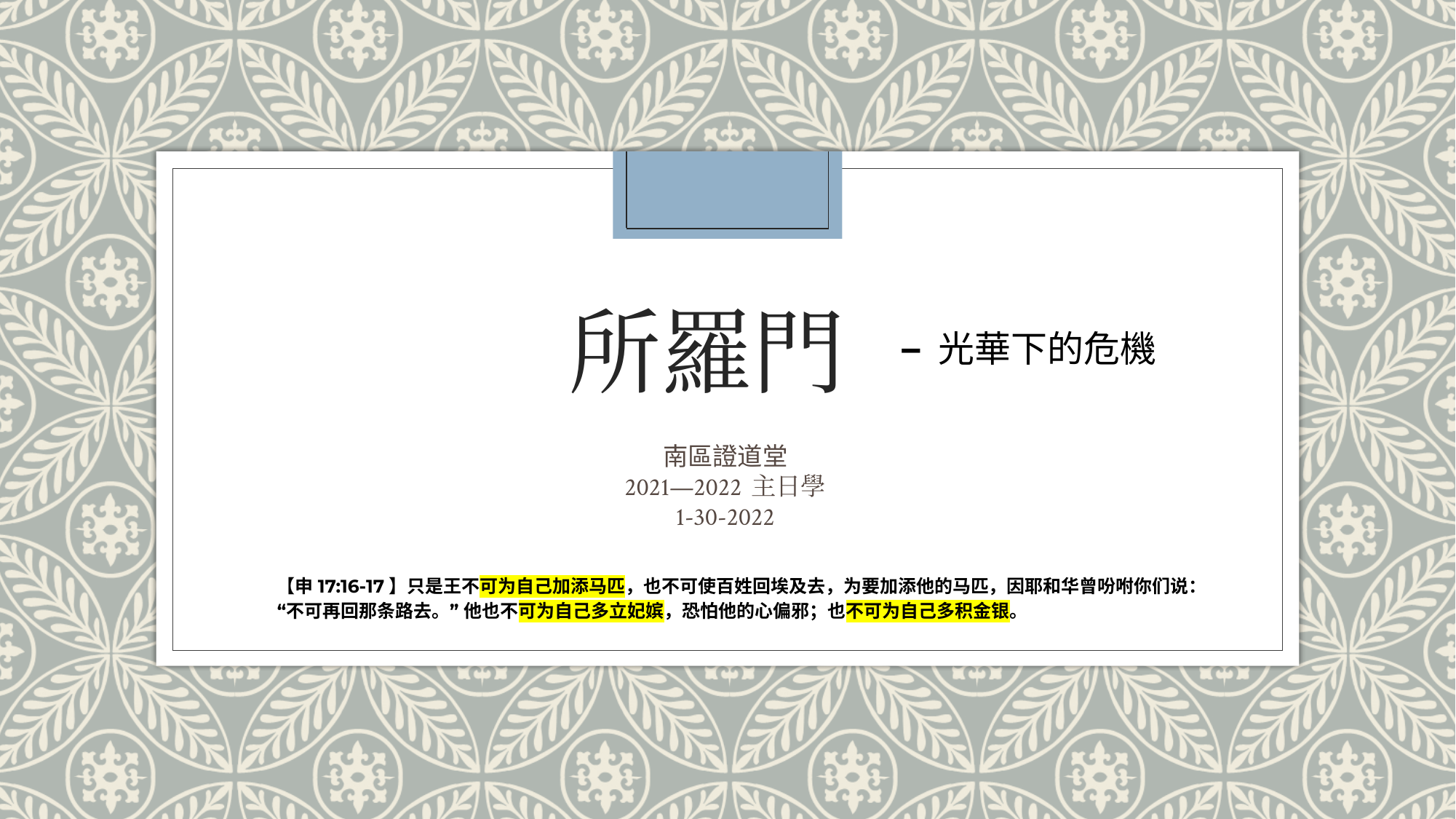

# 所羅門
— 光華下的危機
南區證道堂
2021—2022 主日學
1-30-2022
【申17:16-17】只是王不可为自己加添马匹，也不可使百姓回埃及去，为要加添他的马匹，因耶和华曾吩咐你们说：“不可再回那条路去。” 他也不可为自己多立妃嫔，恐怕他的心偏邪；也不可为自己多积金银。